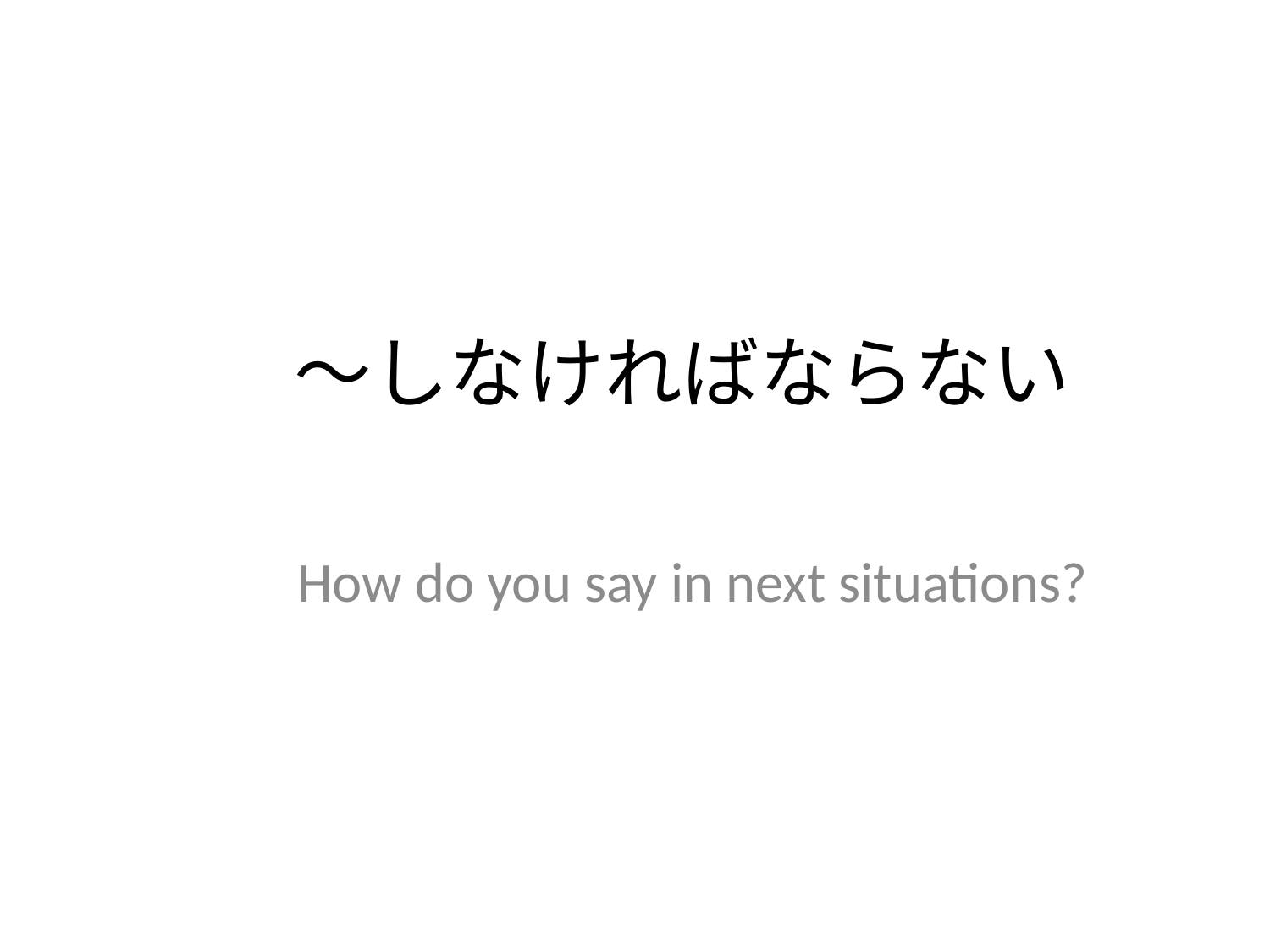

# ～しなければならない
How do you say in next situations?